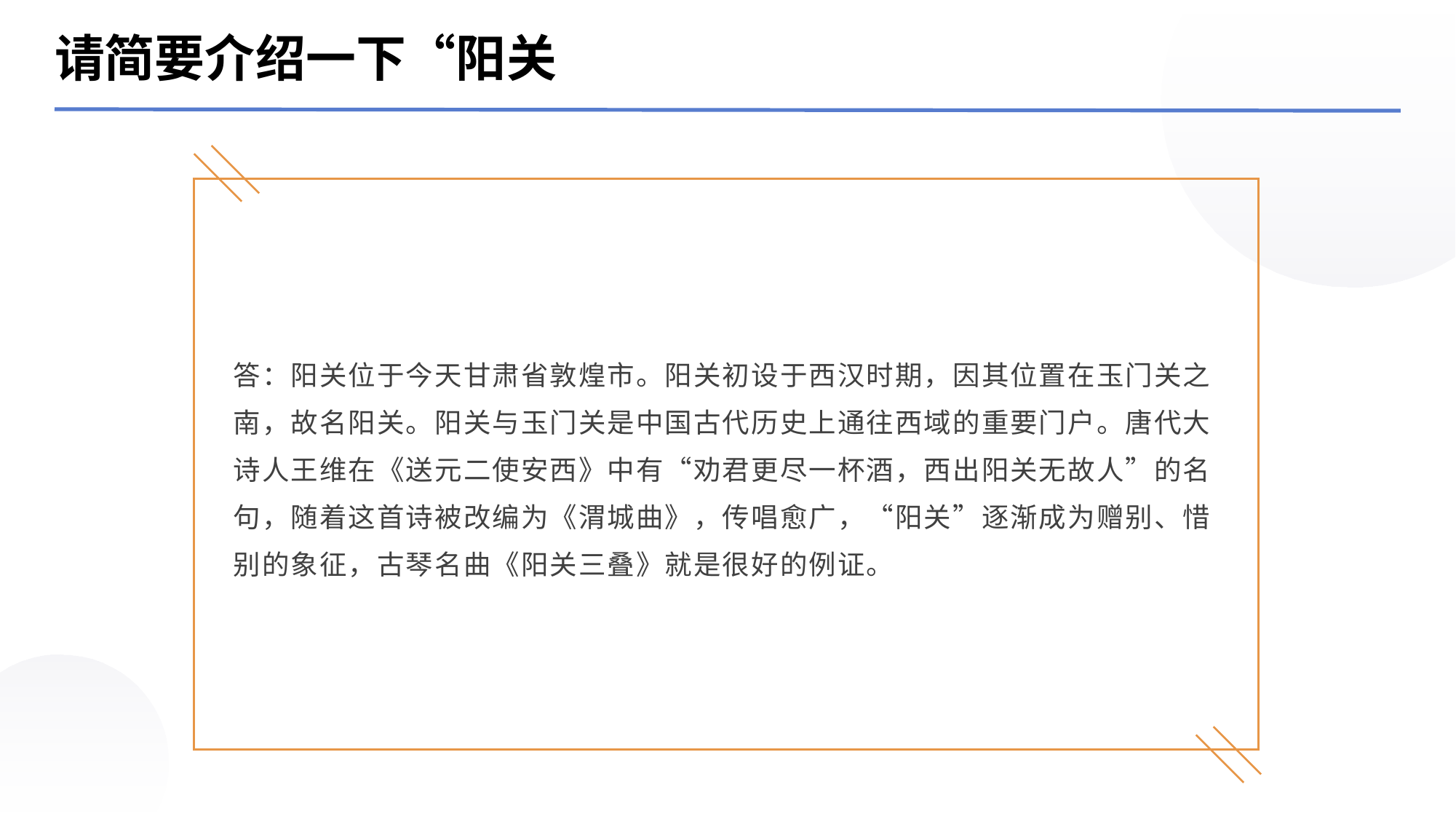

请简要介绍一下“阳关

答：阳关位于今天甘肃省敦煌市。阳关初设于西汉时期，因其位置在玉门关之南，故名阳关。阳关与玉门关是中国古代历史上通往西域的重要门户。唐代大诗人王维在《送元二使安西》中有“劝君更尽一杯酒，西出阳关无故人”的名句，随着这首诗被改编为《渭城曲》，传唱愈广，“阳关”逐渐成为赠别、惜别的象征，古琴名曲《阳关三叠》就是很好的例证。